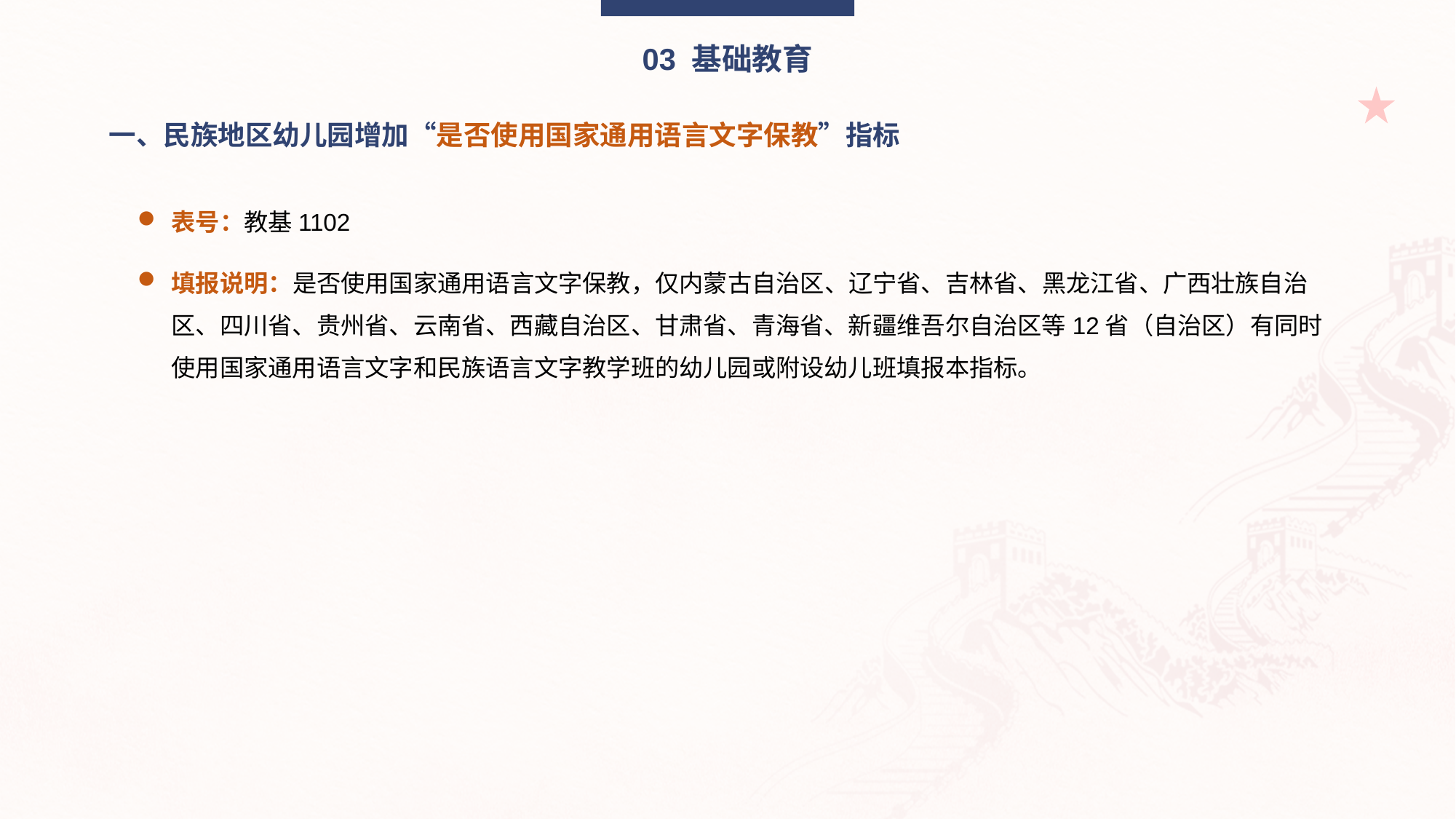

03 基础教育
一、民族地区幼儿园增加“是否使用国家通用语言文字保教”指标
表号：教基1102
填报说明：是否使用国家通用语言文字保教，仅内蒙古自治区、辽宁省、吉林省、黑龙江省、广西壮族自治区、四川省、贵州省、云南省、西藏自治区、甘肃省、青海省、新疆维吾尔自治区等12省（自治区）有同时使用国家通用语言文字和民族语言文字教学班的幼儿园或附设幼儿班填报本指标。